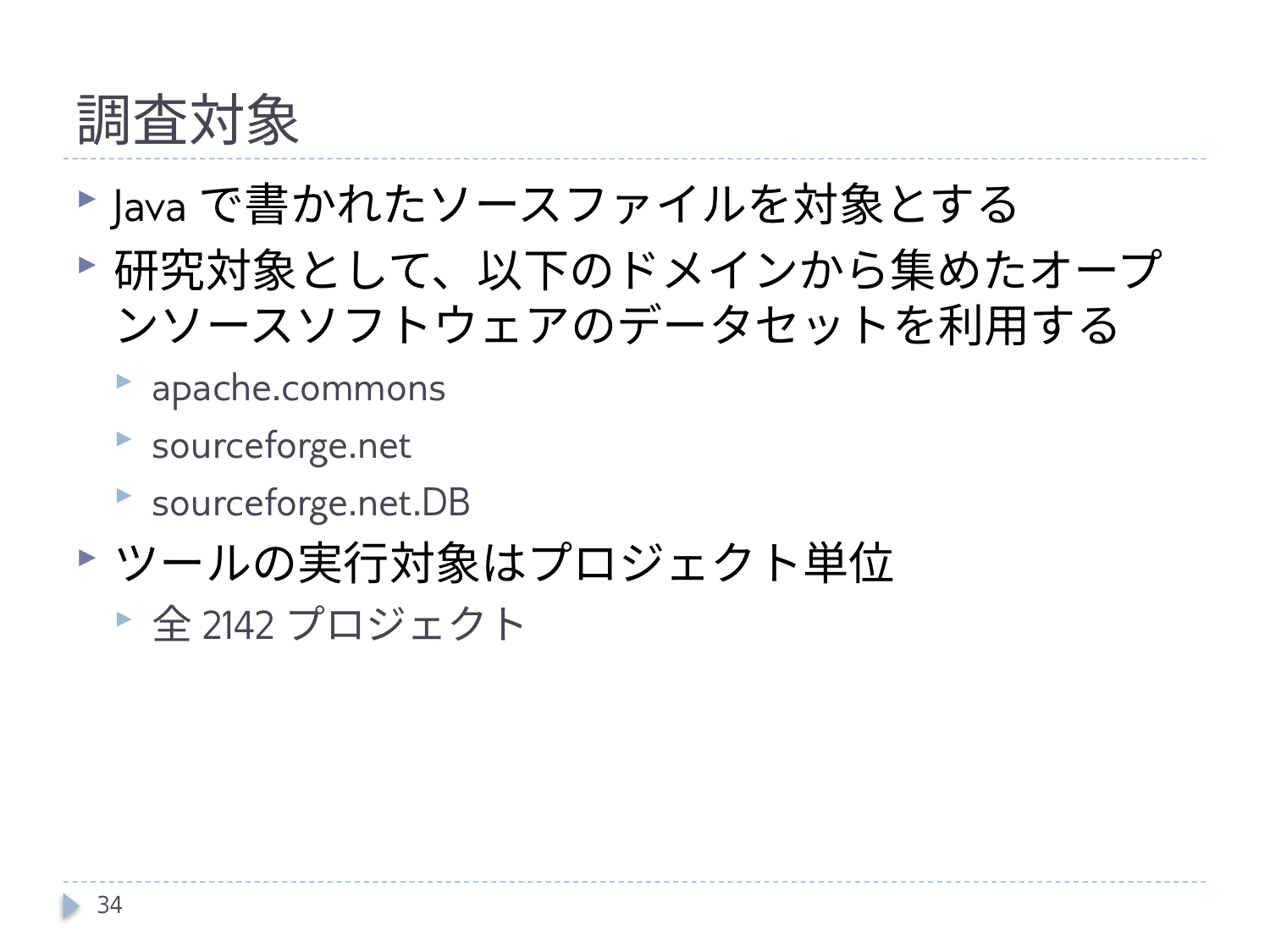

# 調査対象
Javaで書かれたソースファイルを対象とする
研究対象として、以下のドメインから集めたオープンソースソフトウェアのデータセットを利用する
apache.commons
sourceforge.net
sourceforge.net.DB
ツールの実行対象はプロジェクト単位
全2142プロジェクト
34